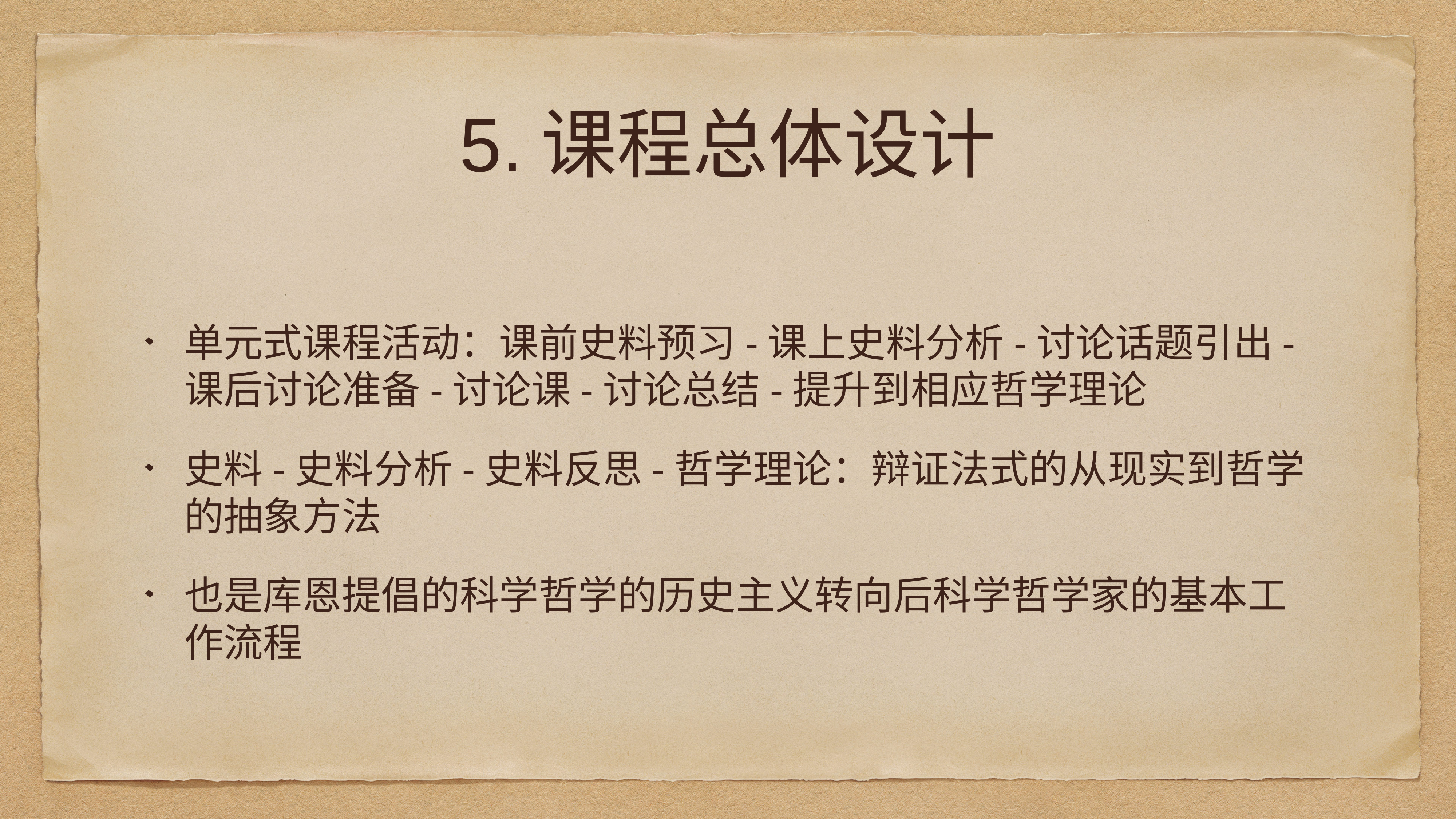

# 5.课程总体设计
单元式课程活动：课前史料预习-课上史料分析-讨论话题引出-课后讨论准备-讨论课-讨论总结-提升到相应哲学理论
史料-史料分析-史料反思-哲学理论：辩证法式的从现实到哲学的抽象方法
也是库恩提倡的科学哲学的历史主义转向后科学哲学家的基本工作流程